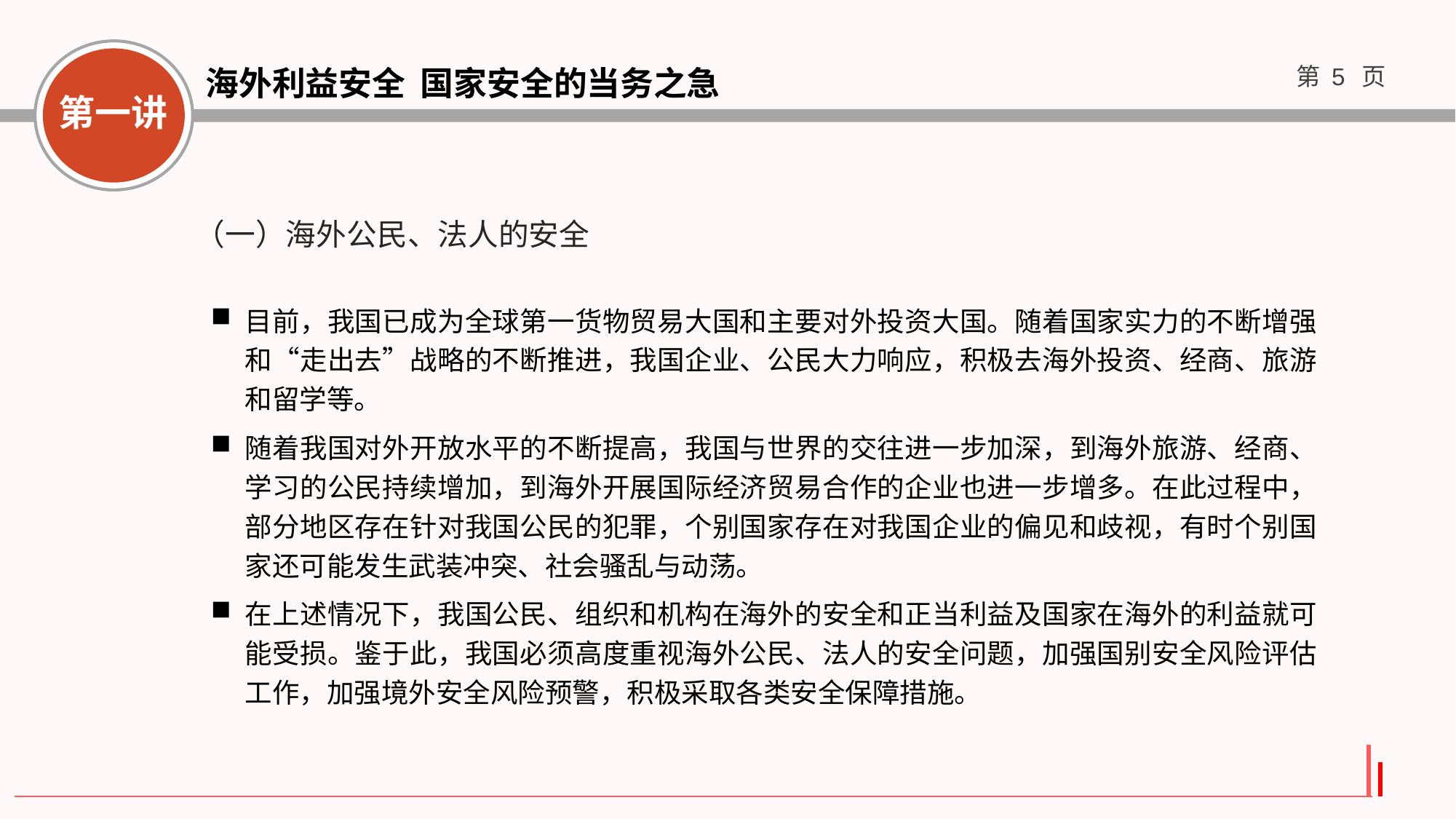

（一）海外公民、法人的安全
目前，我国已成为全球第一货物贸易大国和主要对外投资大国。随着国家实力的不断增强和“走出去”战略的不断推进，我国企业、公民大力响应，积极去海外投资、经商、旅游和留学等。
随着我国对外开放水平的不断提高，我国与世界的交往进一步加深，到海外旅游、经商、学习的公民持续增加，到海外开展国际经济贸易合作的企业也进一步增多。在此过程中，部分地区存在针对我国公民的犯罪，个别国家存在对我国企业的偏见和歧视，有时个别国家还可能发生武装冲突、社会骚乱与动荡。
在上述情况下，我国公民、组织和机构在海外的安全和正当利益及国家在海外的利益就可能受损。鉴于此，我国必须高度重视海外公民、法人的安全问题，加强国别安全风险评估工作，加强境外安全风险预警，积极采取各类安全保障措施。